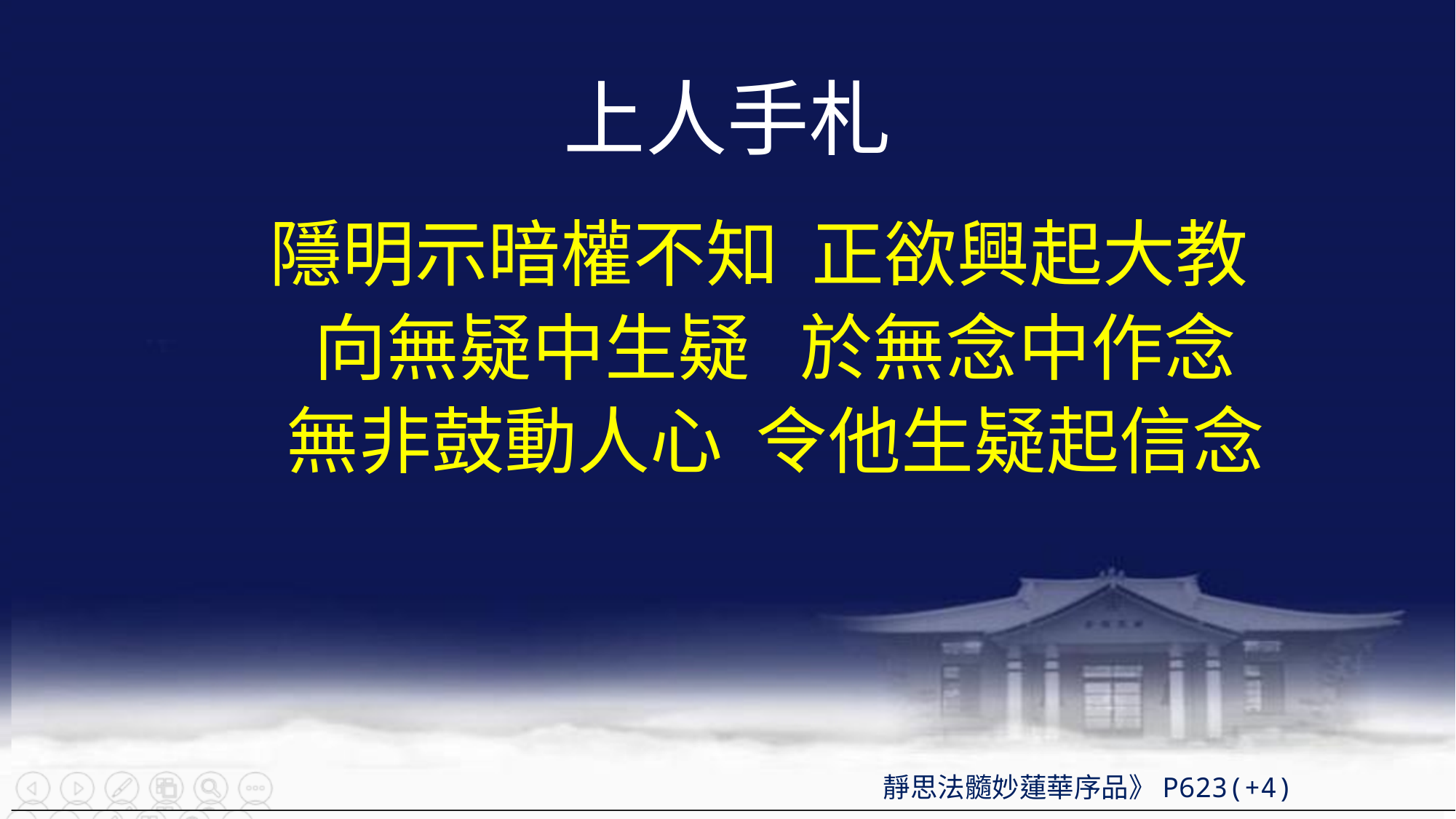

# 上人手札
  隱明示暗權不知  正欲興起大教
    向無疑中生疑   於無念中作念
   無非鼓動人心  令他生疑起信念

靜思法髓妙蓮華序品》P623(+4)